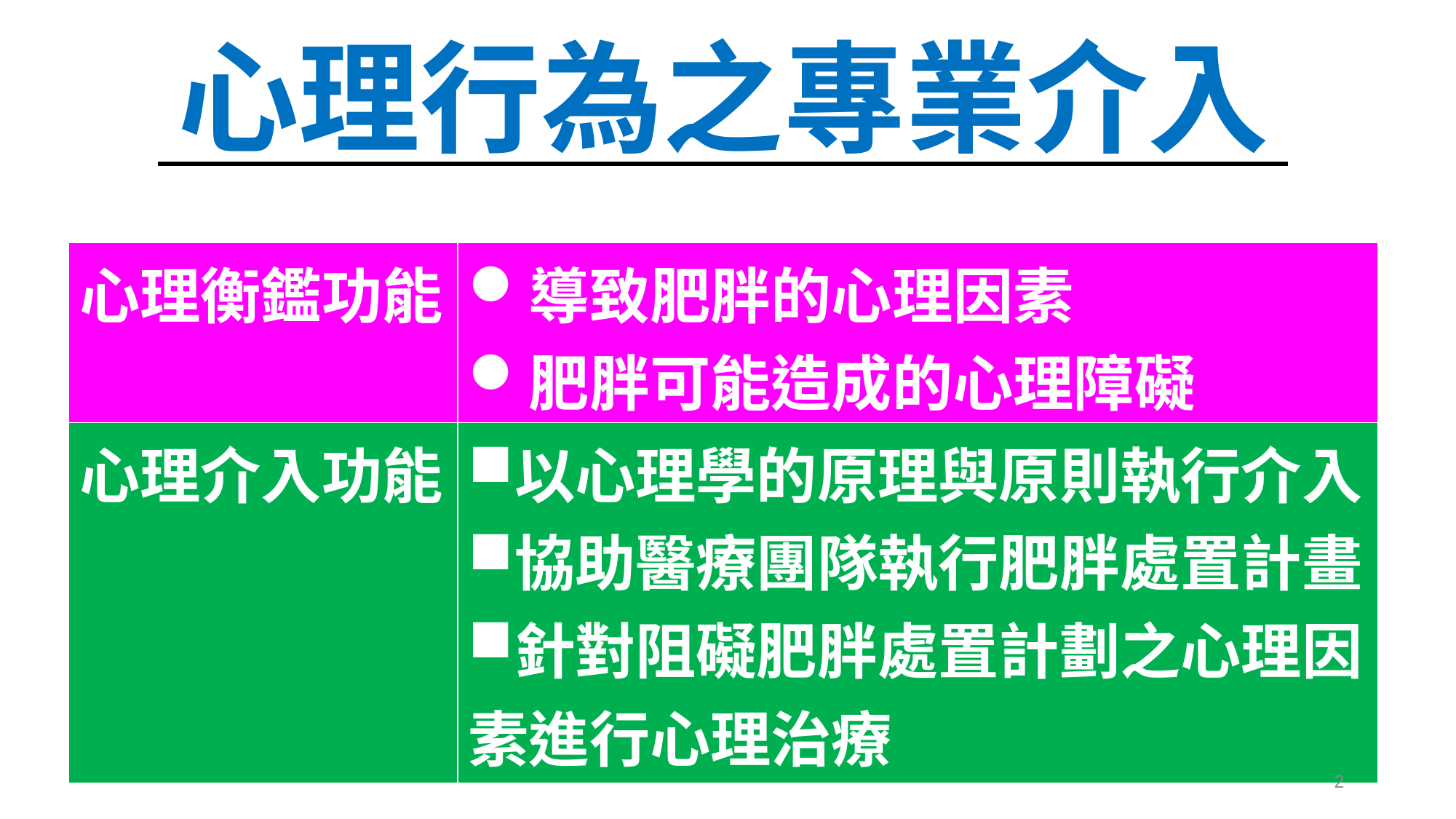

# 心理行為之專業介入
| 心理衡鑑功能 | 導致肥胖的心理因素 肥胖可能造成的心理障礙 |
| --- | --- |
| 心理介入功能 | 以心理學的原理與原則執行介入 協助醫療團隊執行肥胖處置計畫 針對阻礙肥胖處置計劃之心理因素進行心理治療 |
| --- | --- |
2